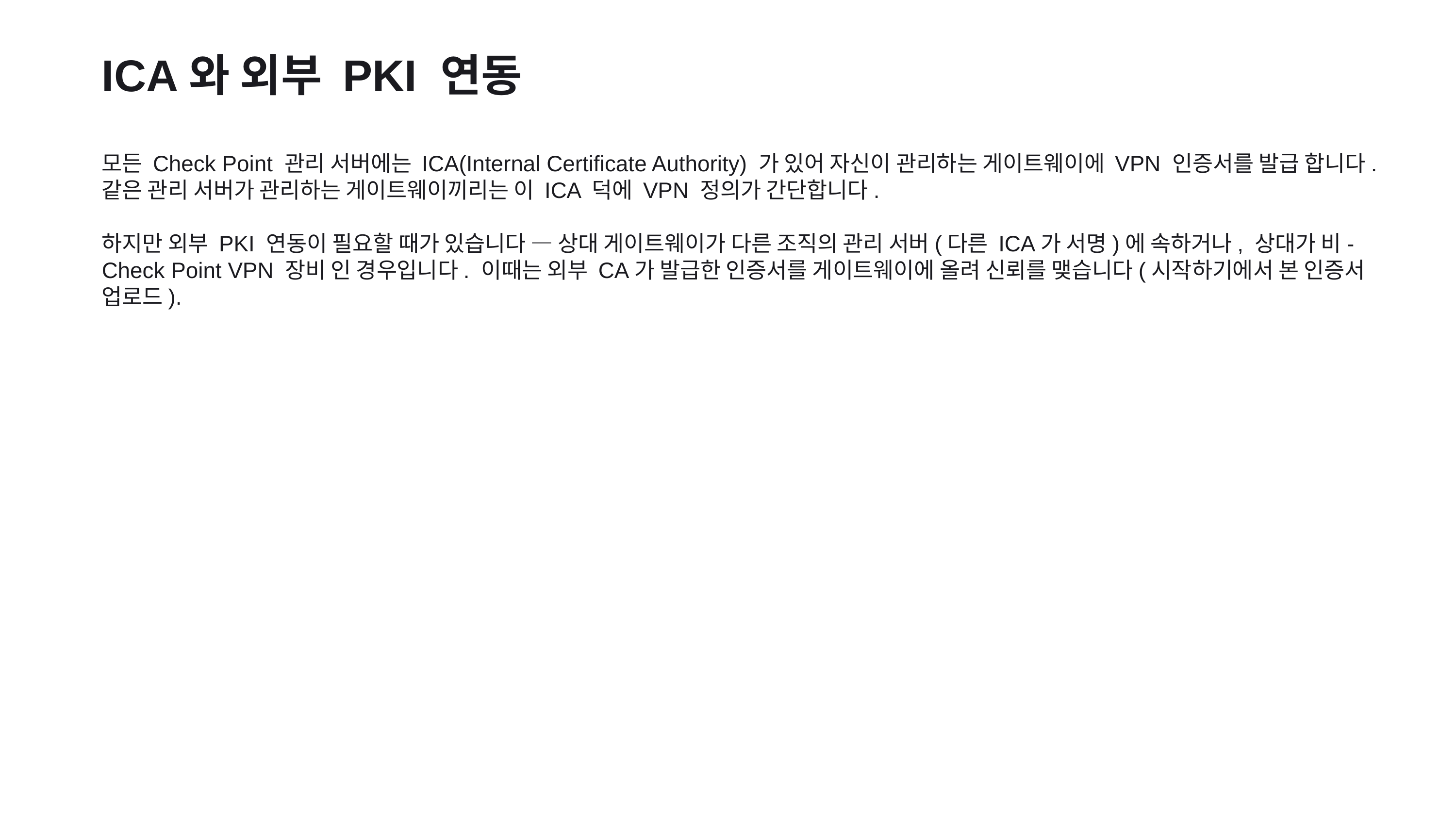

ICA와 외부 PKI 연동
모든 Check Point 관리 서버에는 ICA(Internal Certificate Authority) 가 있어 자신이 관리하는 게이트웨이에 VPN 인증서를 발급 합니다. 같은 관리 서버가 관리하는 게이트웨이끼리는 이 ICA 덕에 VPN 정의가 간단합니다.

하지만 외부 PKI 연동이 필요할 때가 있습니다 — 상대 게이트웨이가 다른 조직의 관리 서버(다른 ICA가 서명)에 속하거나, 상대가 비-Check Point VPN 장비 인 경우입니다. 이때는 외부 CA가 발급한 인증서를 게이트웨이에 올려 신뢰를 맺습니다(시작하기에서 본 인증서 업로드).